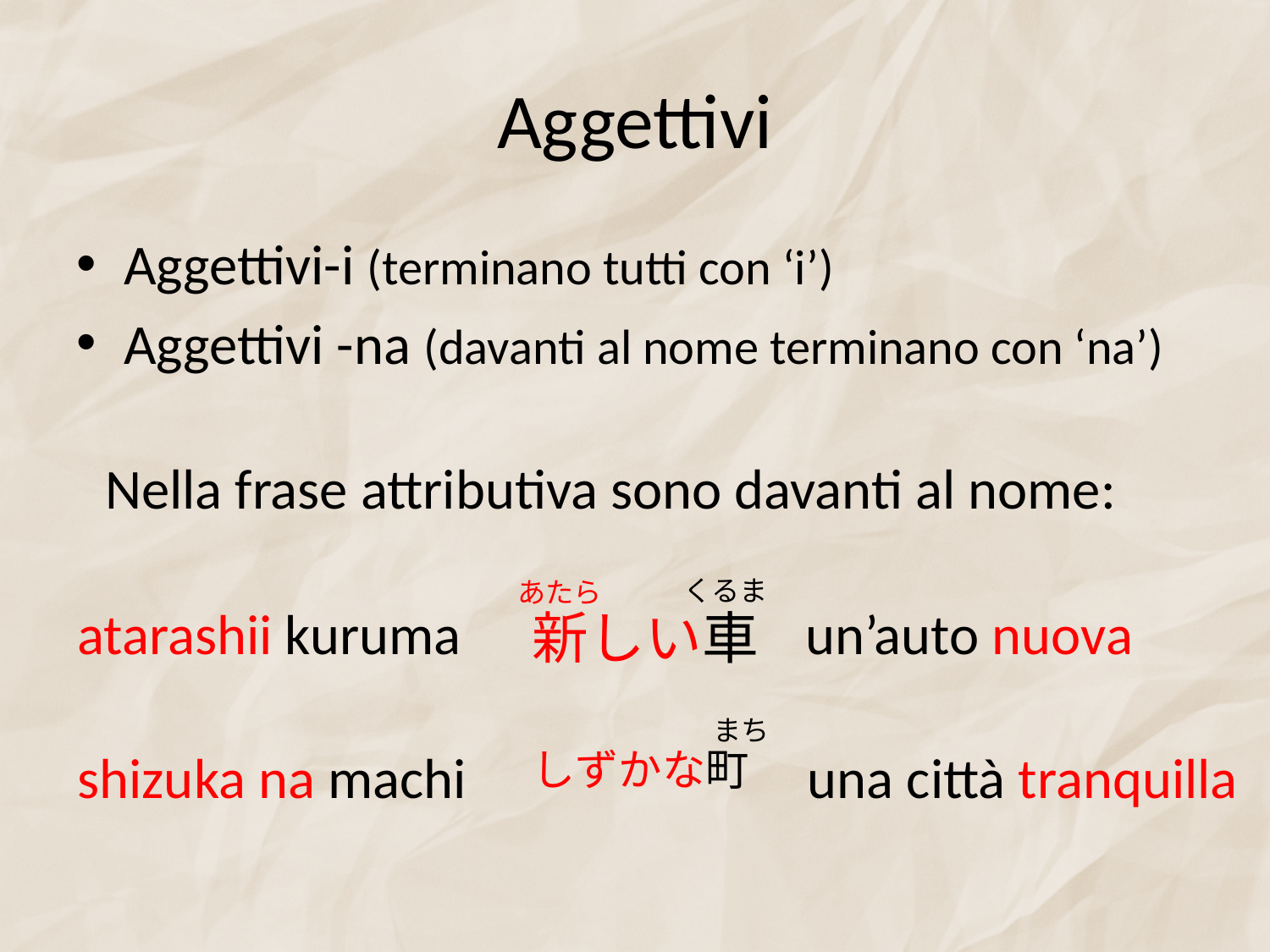

# Aggettivi
Aggettivi-i (terminano tutti con ‘i’)
Aggettivi -na (davanti al nome terminano con ‘na’)

Nella frase attributiva sono davanti al nome:
くるま
あたら
atarashii kuruma
un’auto nuova
新しい車
まち
しずかな町
shizuka na machi
una città tranquilla